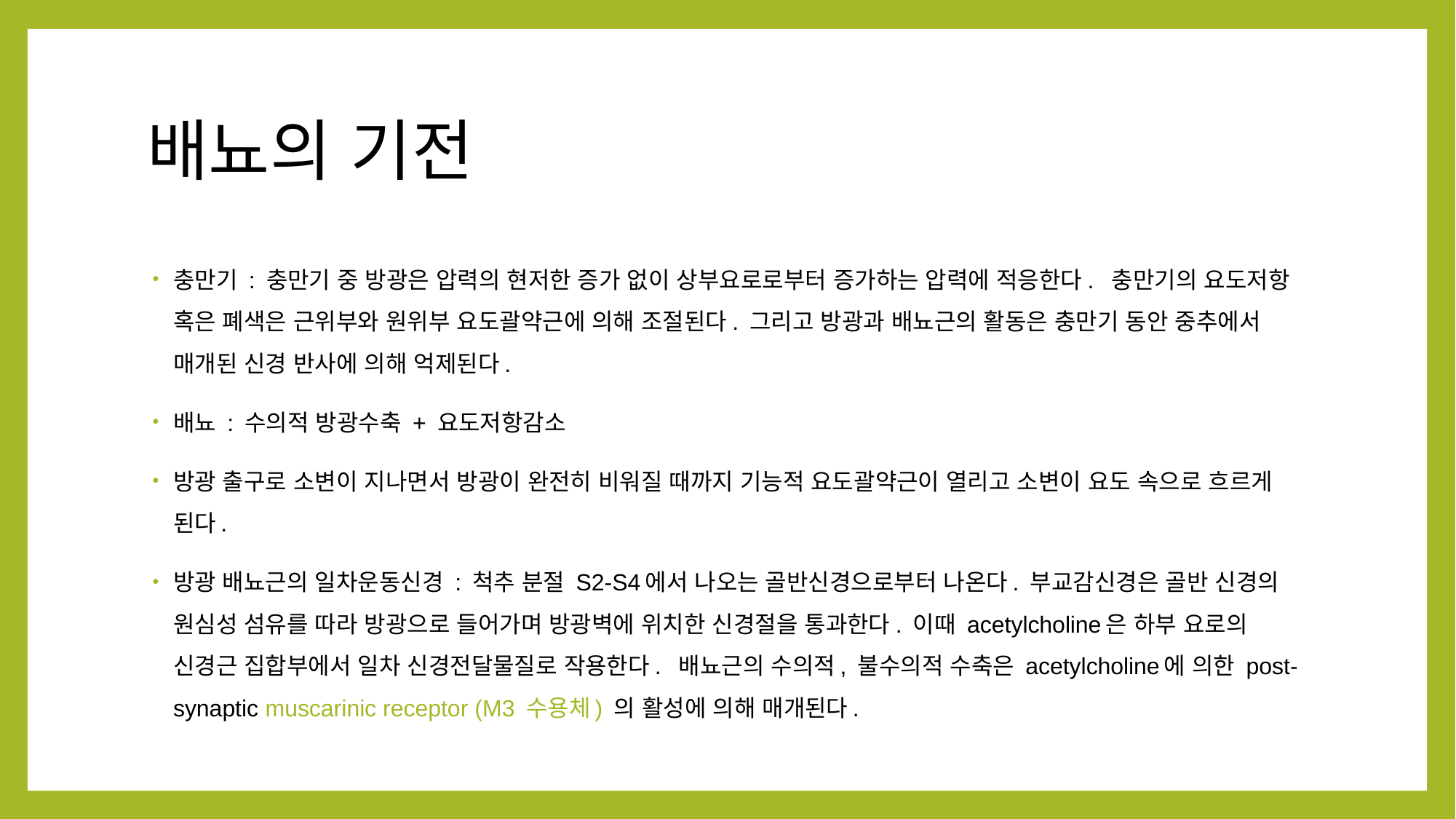

# 배뇨의 기전
충만기 : 충만기 중 방광은 압력의 현저한 증가 없이 상부요로로부터 증가하는 압력에 적응한다.  충만기의 요도저항 혹은 폐색은 근위부와 원위부 요도괄약근에 의해 조절된다. 그리고 방광과 배뇨근의 활동은 충만기 동안 중추에서 매개된 신경 반사에 의해 억제된다.
배뇨 : 수의적 방광수축 + 요도저항감소
방광 출구로 소변이 지나면서 방광이 완전히 비워질 때까지 기능적 요도괄약근이 열리고 소변이 요도 속으로 흐르게 된다.
방광 배뇨근의 일차운동신경 : 척추 분절 S2-S4에서 나오는 골반신경으로부터 나온다. 부교감신경은 골반 신경의 원심성 섬유를 따라 방광으로 들어가며 방광벽에 위치한 신경절을 통과한다. 이때 acetylcholine은 하부 요로의 신경근 집합부에서 일차 신경전달물질로 작용한다.  배뇨근의 수의적, 불수의적 수축은 acetylcholine에 의한 post-synaptic muscarinic receptor (M3 수용체) 의 활성에 의해 매개된다.